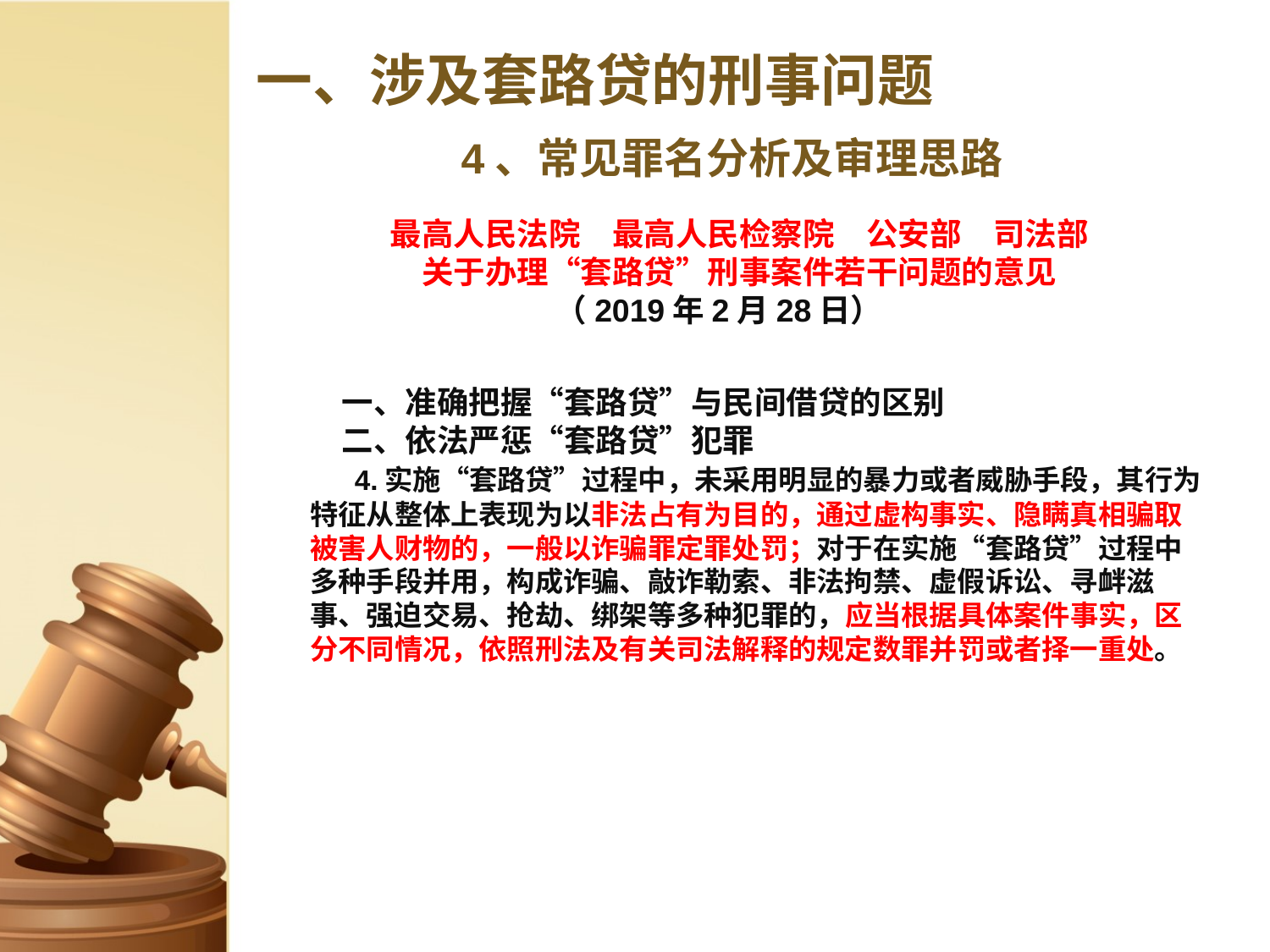

# 一、涉及套路贷的刑事问题
4、常见罪名分析及审理思路
最高人民法院　最高人民检察院　公安部　司法部
关于办理“套路贷”刑事案件若干问题的意见
                                 （2019年2月28日）
　一、准确把握“套路贷”与民间借贷的区别
　二、依法严惩“套路贷”犯罪
     4.实施“套路贷”过程中，未采用明显的暴力或者威胁手段，其行为特征从整体上表现为以非法占有为目的，通过虚构事实、隐瞒真相骗取被害人财物的，一般以诈骗罪定罪处罚；对于在实施“套路贷”过程中多种手段并用，构成诈骗、敲诈勒索、非法拘禁、虚假诉讼、寻衅滋事、强迫交易、抢劫、绑架等多种犯罪的，应当根据具体案件事实，区分不同情况，依照刑法及有关司法解释的规定数罪并罚或者择一重处。